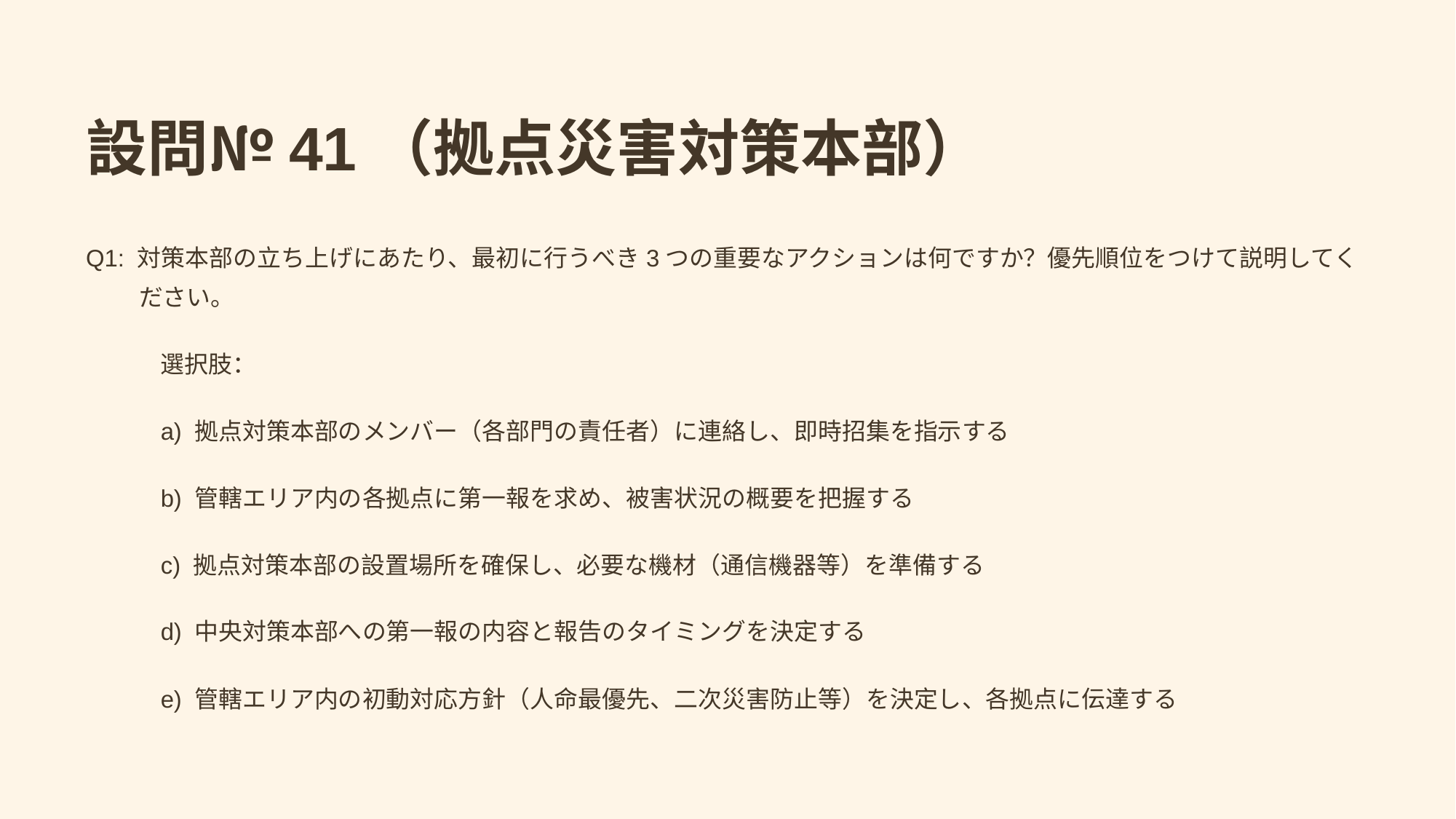

設問№41（拠点災害対策本部）
Q1: 対策本部の立ち上げにあたり、最初に行うべき3つの重要なアクションは何ですか？優先順位をつけて説明してください。
選択肢：
a) 拠点対策本部のメンバー（各部門の責任者）に連絡し、即時招集を指示する
b) 管轄エリア内の各拠点に第一報を求め、被害状況の概要を把握する
c) 拠点対策本部の設置場所を確保し、必要な機材（通信機器等）を準備する
d) 中央対策本部への第一報の内容と報告のタイミングを決定する
e) 管轄エリア内の初動対応方針（人命最優先、二次災害防止等）を決定し、各拠点に伝達する